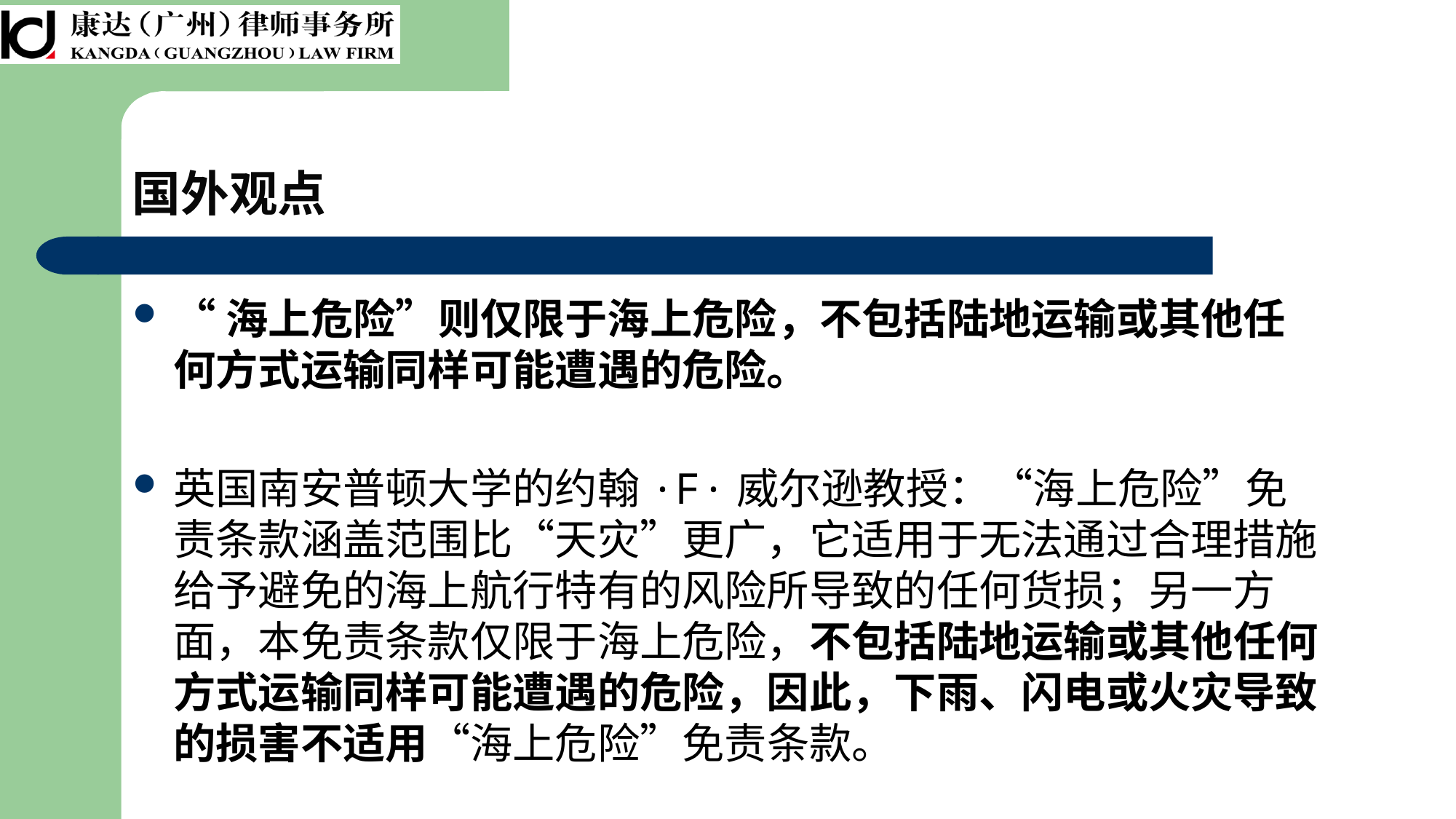

# 国外观点
“海上危险”则仅限于海上危险，不包括陆地运输或其他任何方式运输同样可能遭遇的危险。

英国南安普顿大学的约翰·F·威尔逊教授：“海上危险”免责条款涵盖范围比“天灾”更广，它适用于无法通过合理措施给予避免的海上航行特有的风险所导致的任何货损；另一方面，本免责条款仅限于海上危险，不包括陆地运输或其他任何方式运输同样可能遭遇的危险，因此，下雨、闪电或火灾导致的损害不适用“海上危险”免责条款。